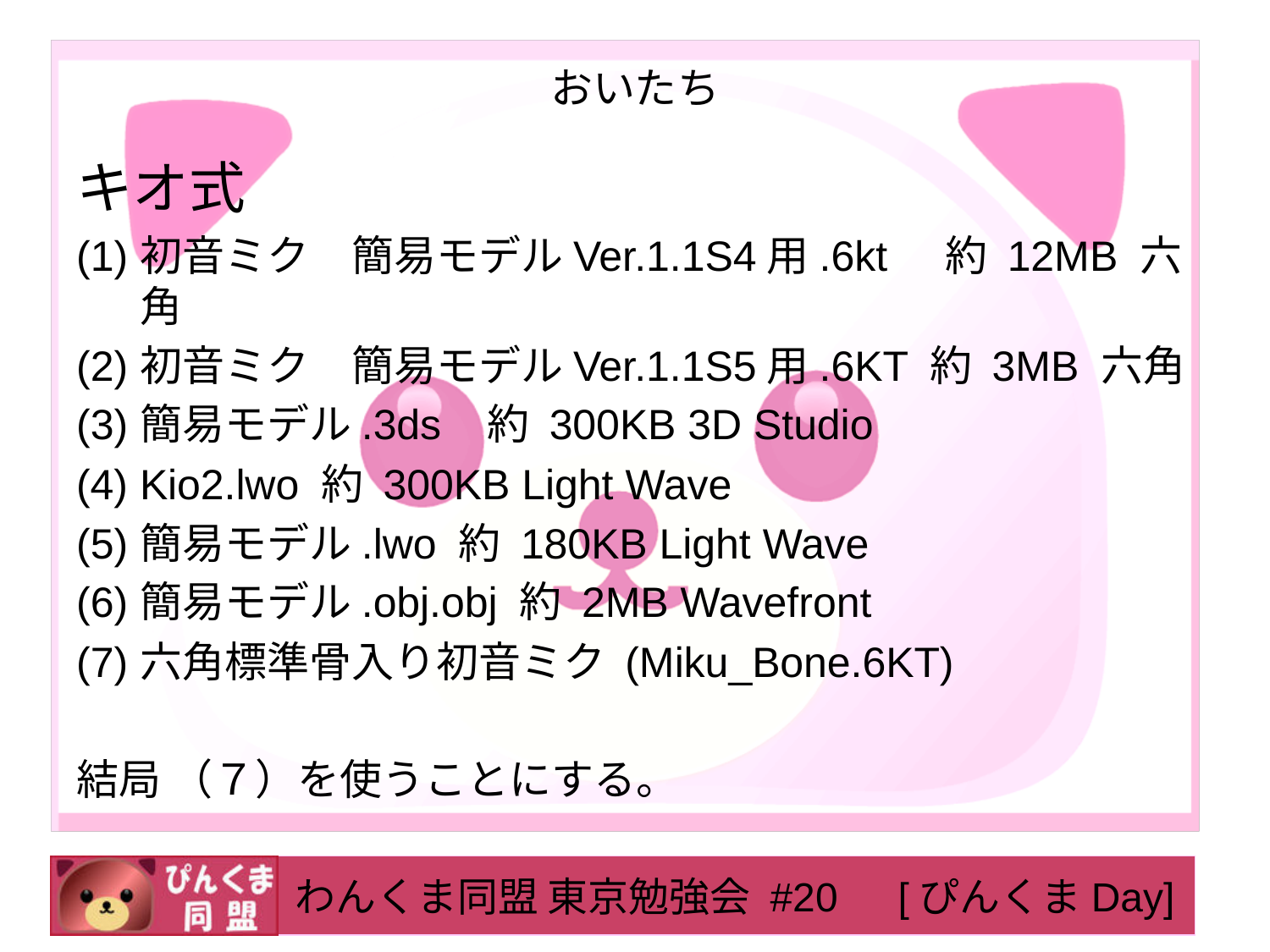

# おいたち
キオ式
初音ミク　簡易モデルVer.1.1S4用.6kt    約 12MB 六角
初音ミク　簡易モデルVer.1.1S5用.6KT 約 3MB 六角
簡易モデル.3ds   約 300KB 3D Studio
Kio2.lwo 約 300KB Light Wave
簡易モデル.lwo 約 180KB Light Wave
簡易モデル.obj.obj 約 2MB Wavefront
六角標準骨入り初音ミク (Miku_Bone.6KT)

結局 （７）を使うことにする。